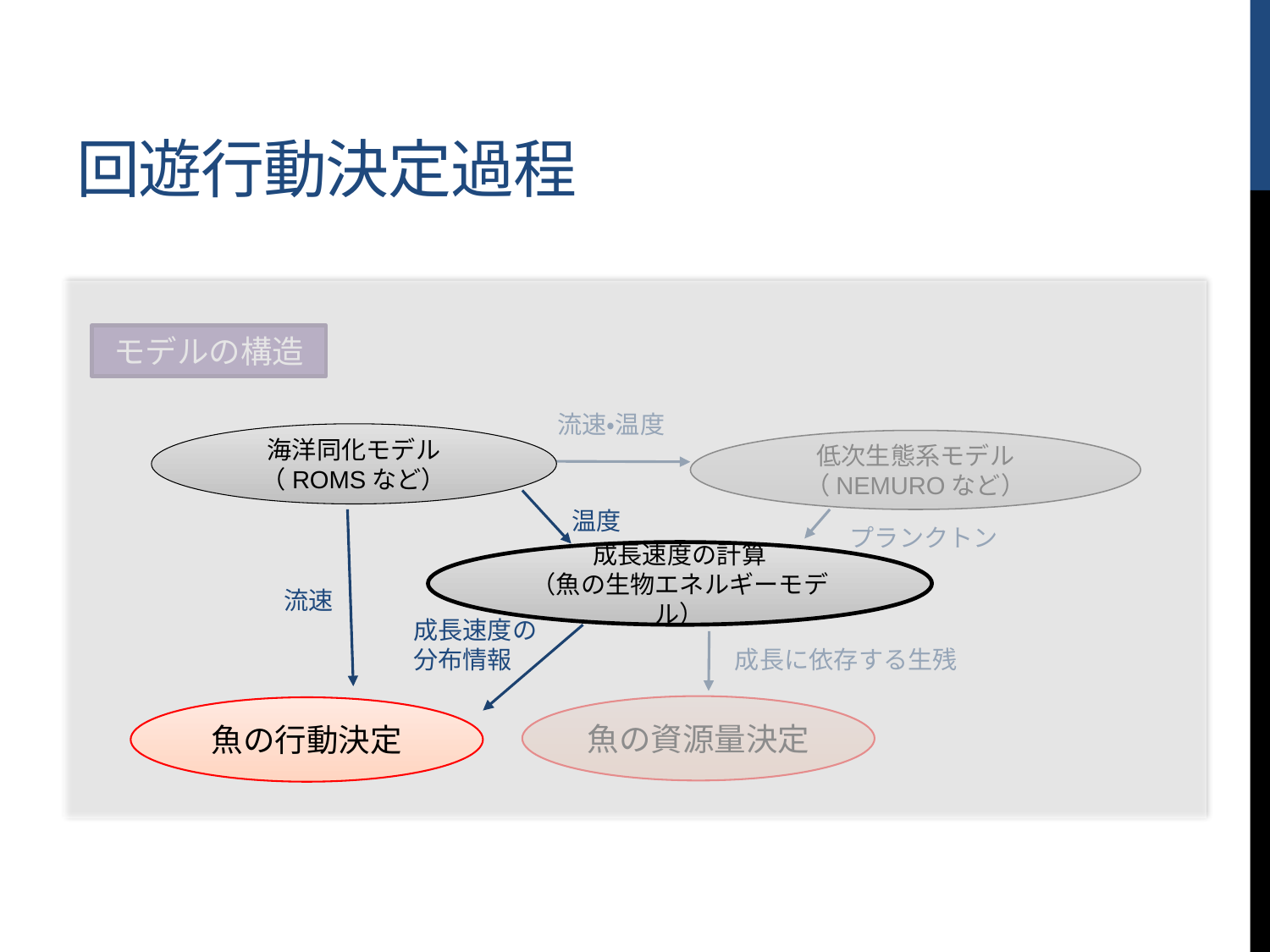

# 回遊行動決定過程

モデルの構造
流速・温度
海洋同化モデル
（ROMSなど）
低次生態系モデル
（NEMUROなど）
温度
プランクトン
成長速度の計算
（魚の生物エネルギーモデル）
流速
成長速度の
分布情報
成長に依存する生残
魚の資源量決定
魚の行動決定